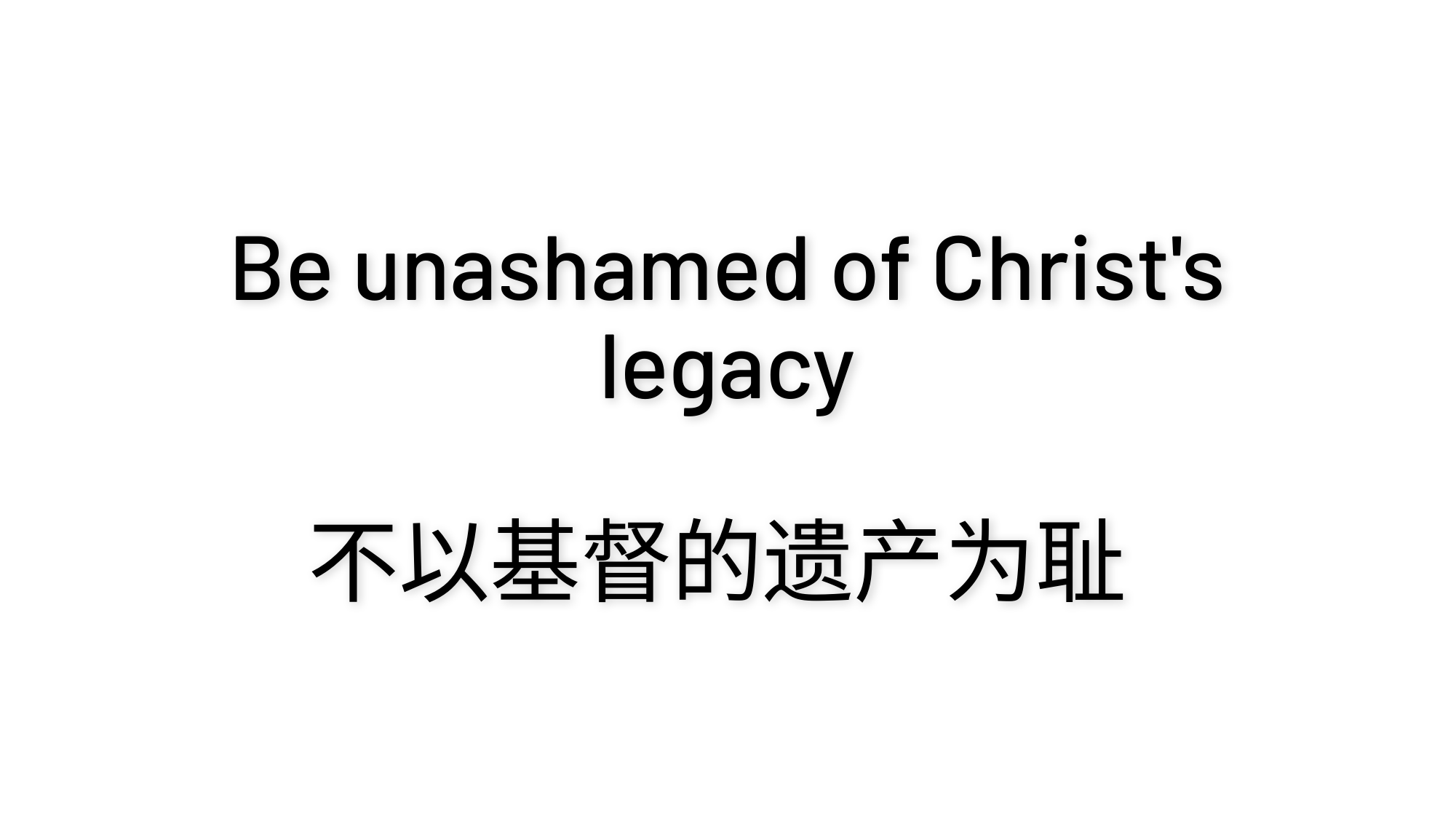

# Be unashamed of Christ's legacy 不以基督的遗产为耻